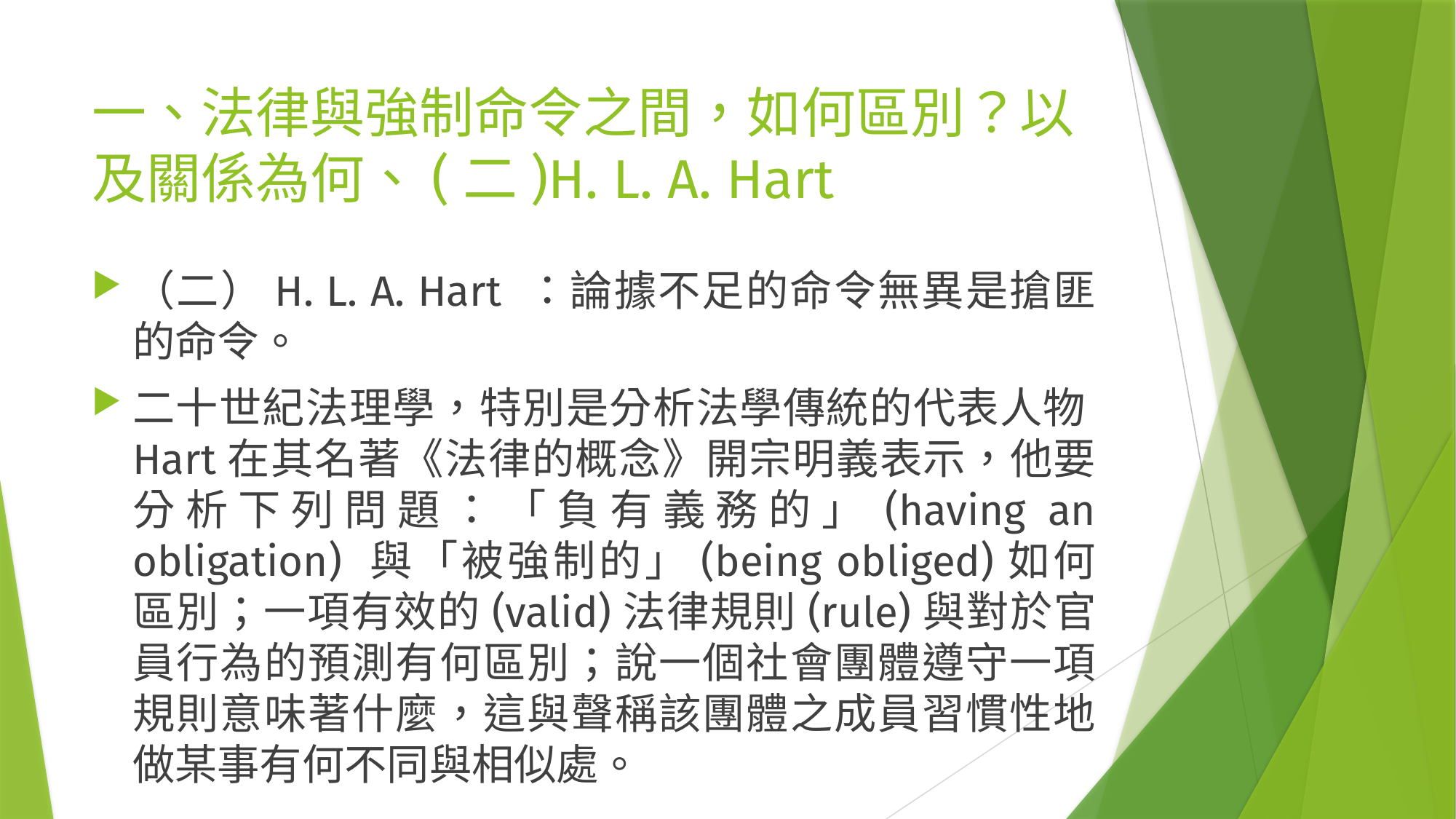

# 一、法律與強制命令之間，如何區別？以及關係為何、(二)H. L. A. Hart
（二）H. L. A. Hart ：論據不足的命令無異是搶匪的命令。
二十世紀法理學，特別是分析法學傳統的代表人物Hart在其名著《法律的概念》開宗明義表示，他要分析下列問題：「負有義務的」(having an obligation) 與「被強制的」(being obliged)如何區別；一項有效的(valid)法律規則(rule)與對於官員行為的預測有何區別；說一個社會團體遵守一項規則意味著什麼，這與聲稱該團體之成員習慣性地做某事有何不同與相似處。